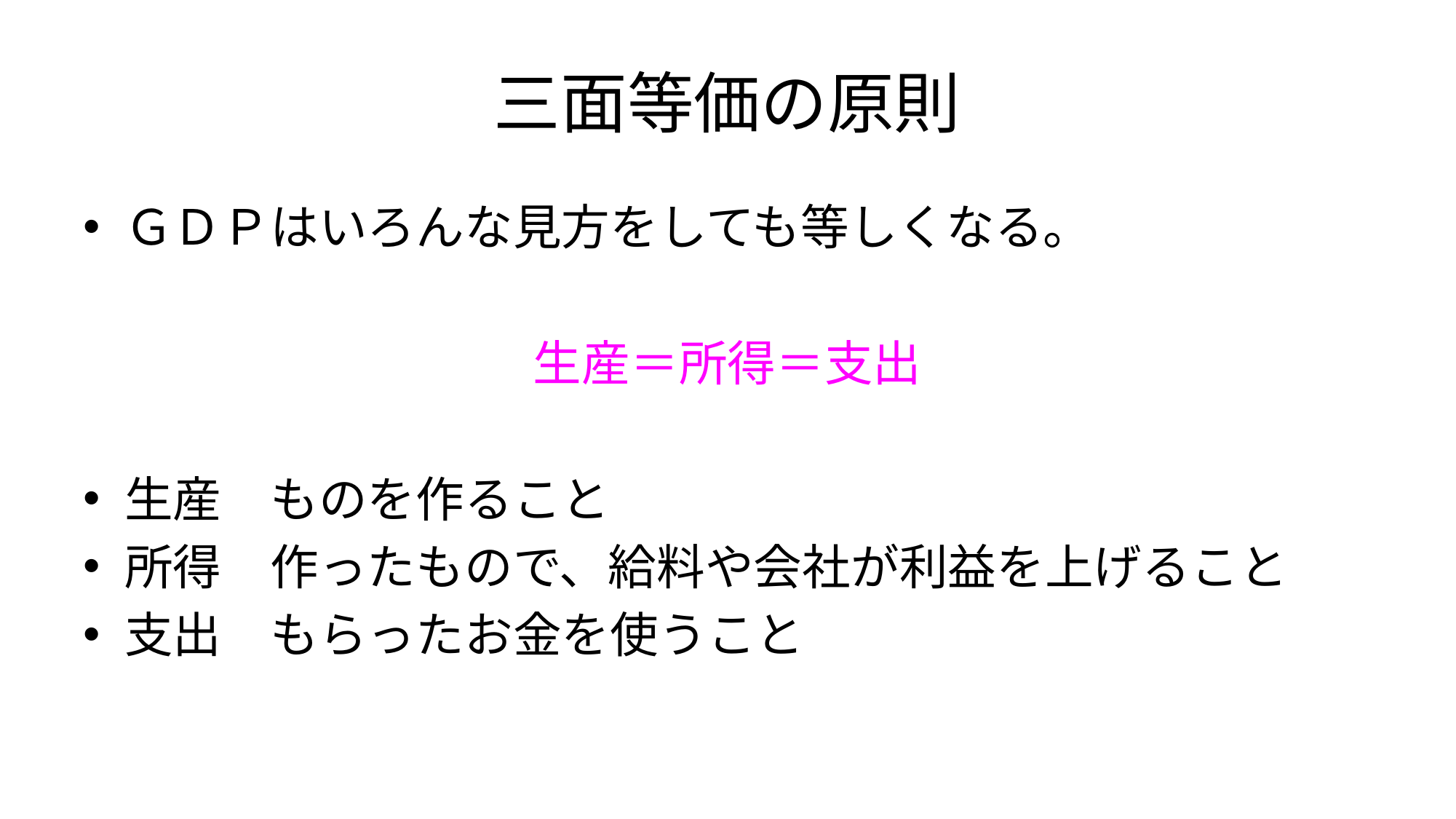

# 三面等価の原則
ＧＤＰはいろんな見方をしても等しくなる。

生産＝所得＝支出

生産　ものを作ること
所得　作ったもので、給料や会社が利益を上げること
支出　もらったお金を使うこと